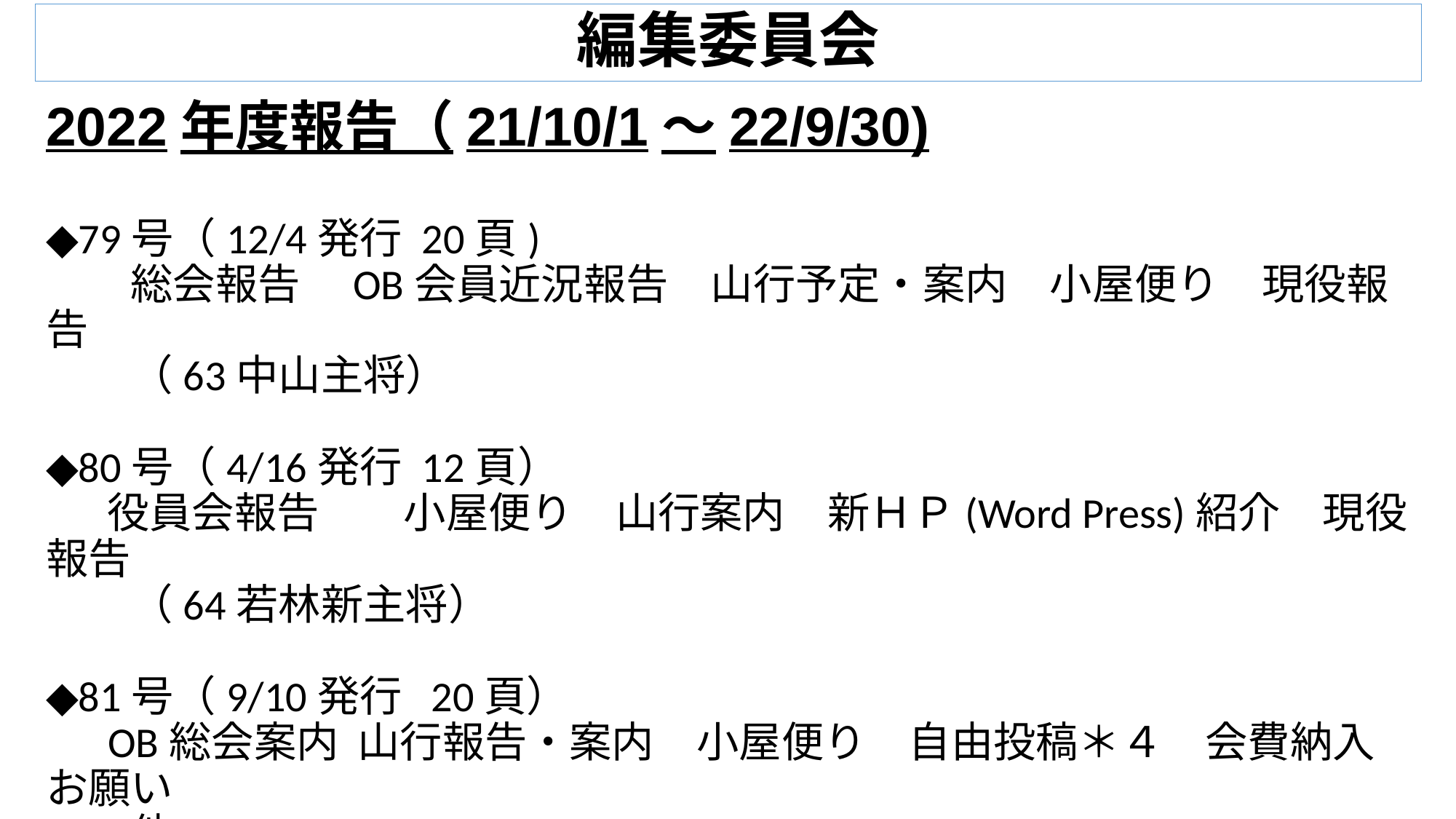

# 編集委員会
2022年度報告（21/10/1～22/9/30)

◆79号（12/4発行 20頁)
　　総会報告　OB会員近況報告　山行予定・案内　小屋便り　現役報告
　　（63中山主将）

◆80号（4/16発行 12頁）
　  役員会報告　　小屋便り　山行案内　新ＨＰ(Word Press)紹介　現役報告
　　（64若林新主将）

◆81号（9/10発行  20頁）
　 OB総会案内  山行報告・案内　小屋便り　自由投稿＊４　会費納入お願い
　　他